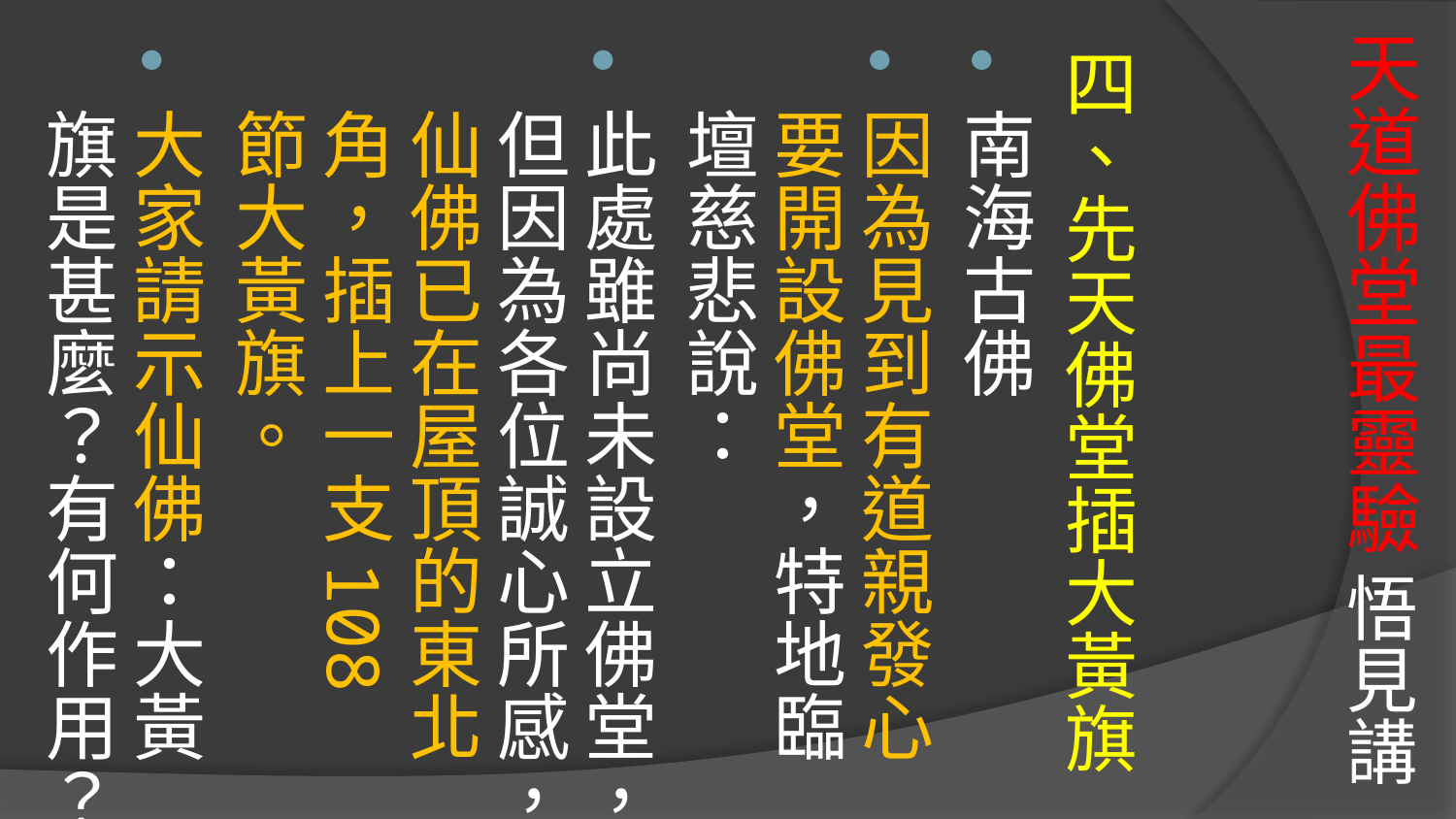

# 天道佛堂最靈驗 悟見講
四、先天佛堂插大黃旗
南海古佛
因為見到有道親發心要開設佛堂，特地臨壇慈悲說：
此處雖尚未設立佛堂，但因為各位誠心所感，仙佛已在屋頂的東北角，插上一支108節大黃旗。
大家請示仙佛：大黃旗是甚麼？有何作用？